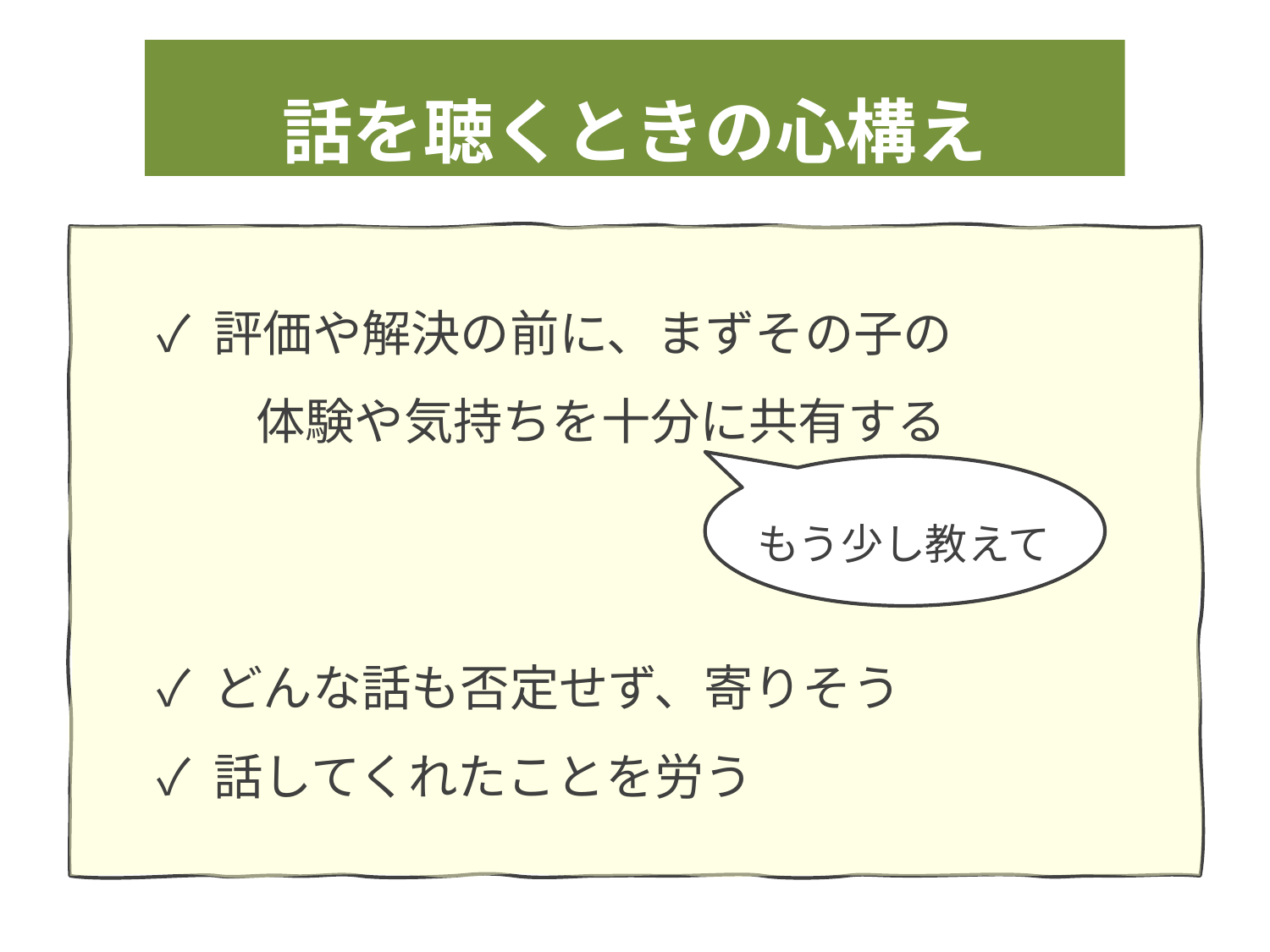

話を聴くときの心構え

✓ 評価や解決の前に、まずその子の
　　体験や気持ちを十分に共有する

✓ どんな話も否定せず、寄りそう
✓ 話してくれたことを労う

もう少し教えて